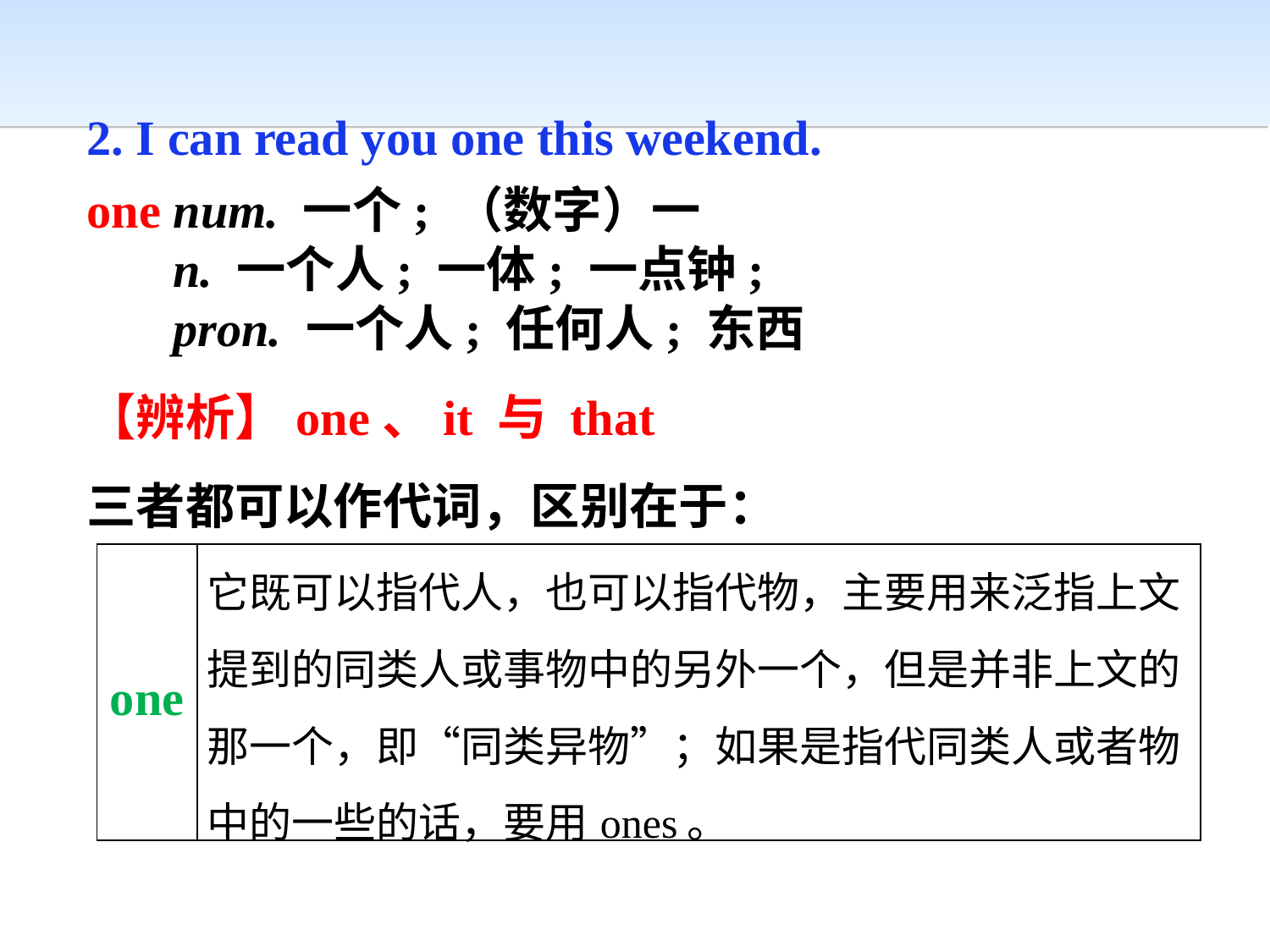

2. I can read you one this weekend.
one num. 一个; （数字）一
       n. 一个人; 一体; 一点钟;
       pron. 一个人; 任何人; 东西
【辨析】one、it 与 that
三者都可以作代词，区别在于：
| one | 它既可以指代人，也可以指代物，主要用来泛指上文提到的同类人或事物中的另外一个，但是并非上文的那一个，即“同类异物”；如果是指代同类人或者物中的一些的话，要用ones。 |
| --- | --- |